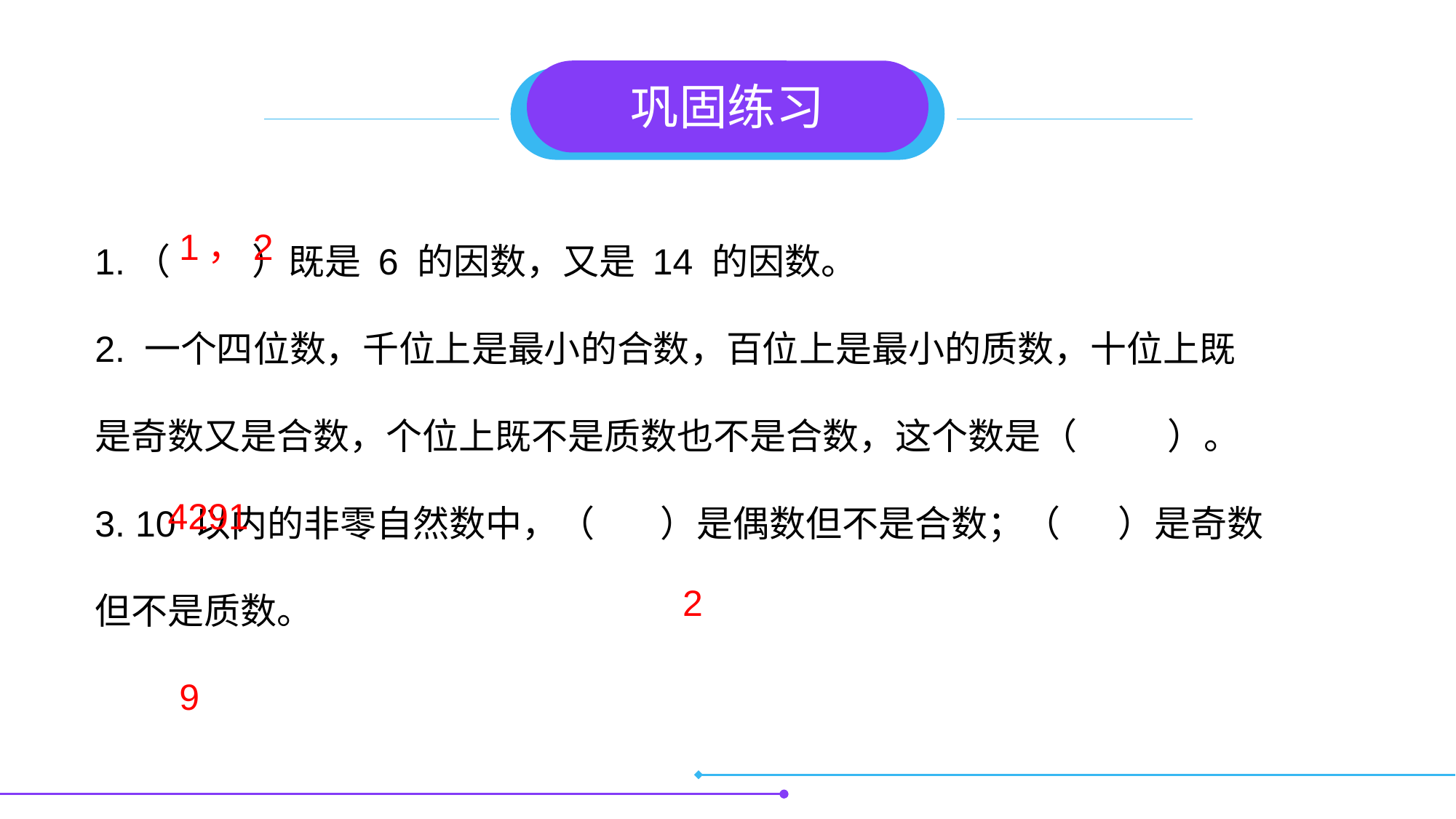

巩固练习
1.（          ）既是 6 的因数，又是 14 的因数。
2. 一个四位数，千位上是最小的合数，百位上是最小的质数，十位上既是奇数又是合数，个位上既不是质数也不是合数，这个数是（           ）。
3. 10 以内的非零自然数中，（        ）是偶数但不是合数；（       ）是奇数但不是质数。
 1，2
 4291
 2
 9